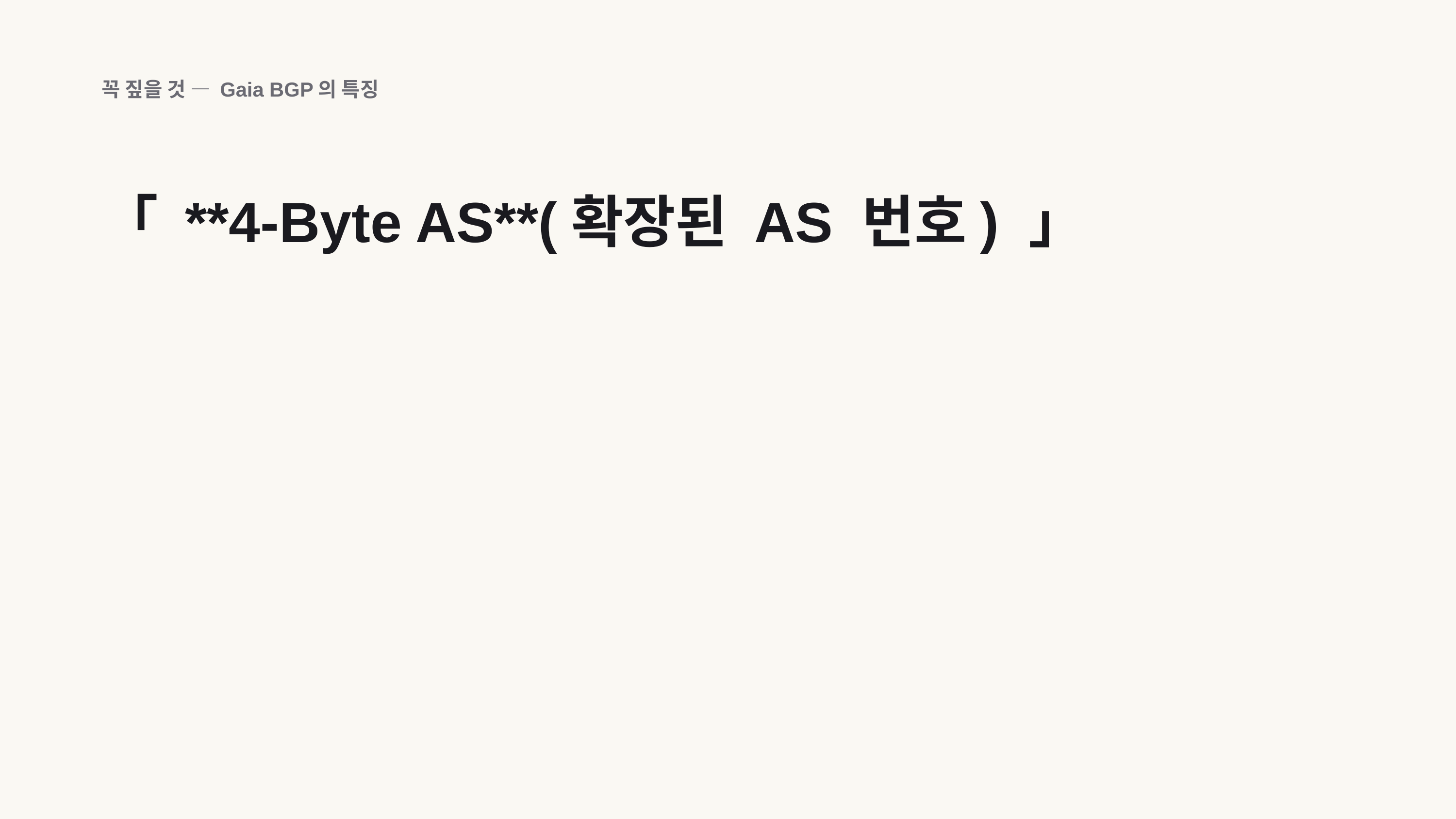

꼭 짚을 것 — Gaia BGP의 특징
「 **4-Byte AS**(확장된 AS 번호) 」